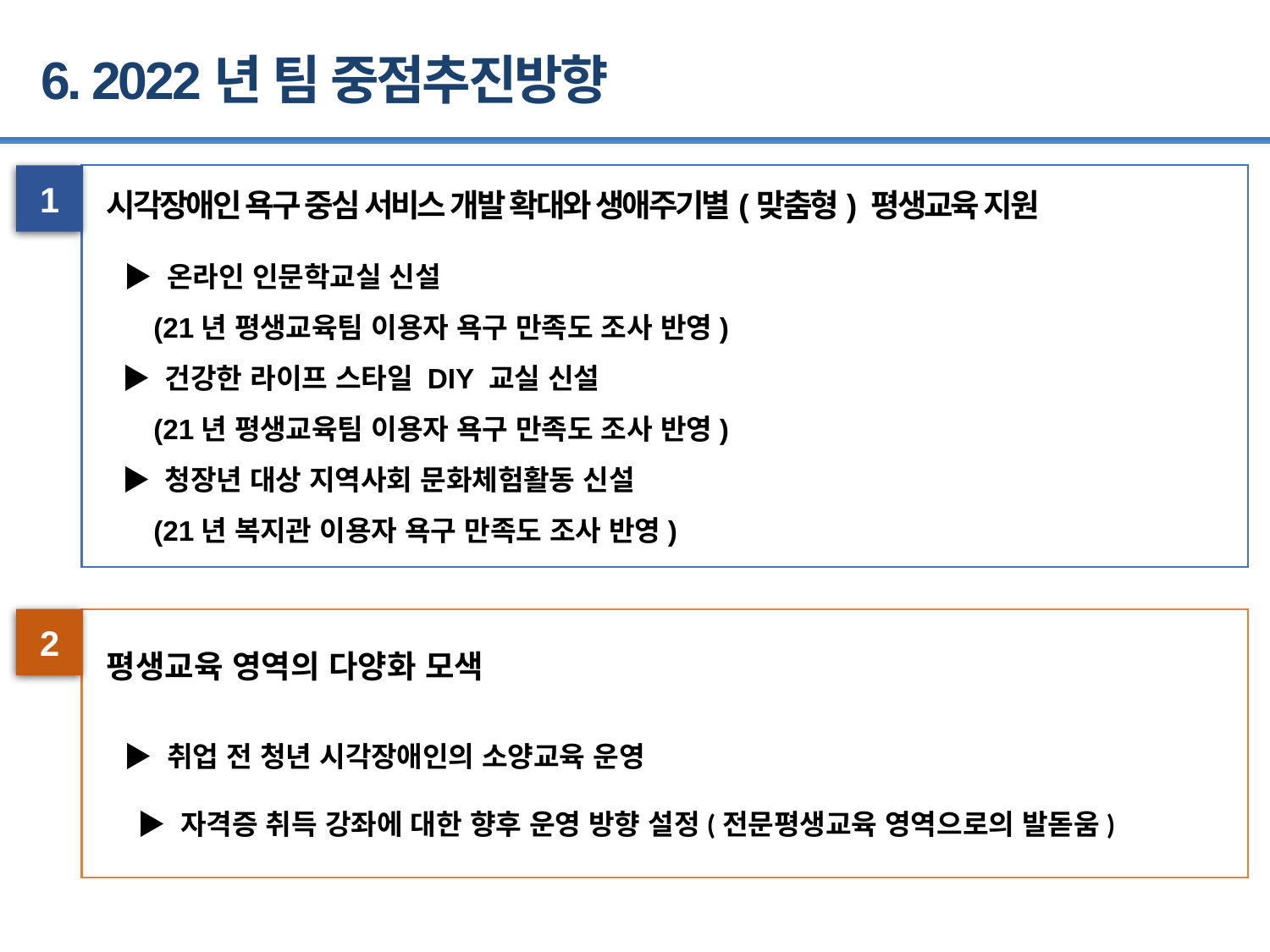

6. 2022년 팀 중점추진방향
1
시각장애인 욕구 중심 서비스 개발 확대와 생애주기별(맞춤형) 평생교육 지원

  ▶ 온라인 인문학교실 신설
      (21년 평생교육팀 이용자 욕구 만족도 조사 반영)
  ▶ 건강한 라이프 스타일 DIY 교실 신설
      (21년 평생교육팀 이용자 욕구 만족도 조사 반영)
  ▶ 청장년 대상 지역사회 문화체험활동 신설
      (21년 복지관 이용자 욕구 만족도 조사 반영)

2
평생교육 영역의 다양화 모색

  ▶ 취업 전 청년 시각장애인의 소양교육 운영
    ▶ 자격증 취득 강좌에 대한 향후 운영 방향 설정(전문평생교육 영역으로의 발돋움)